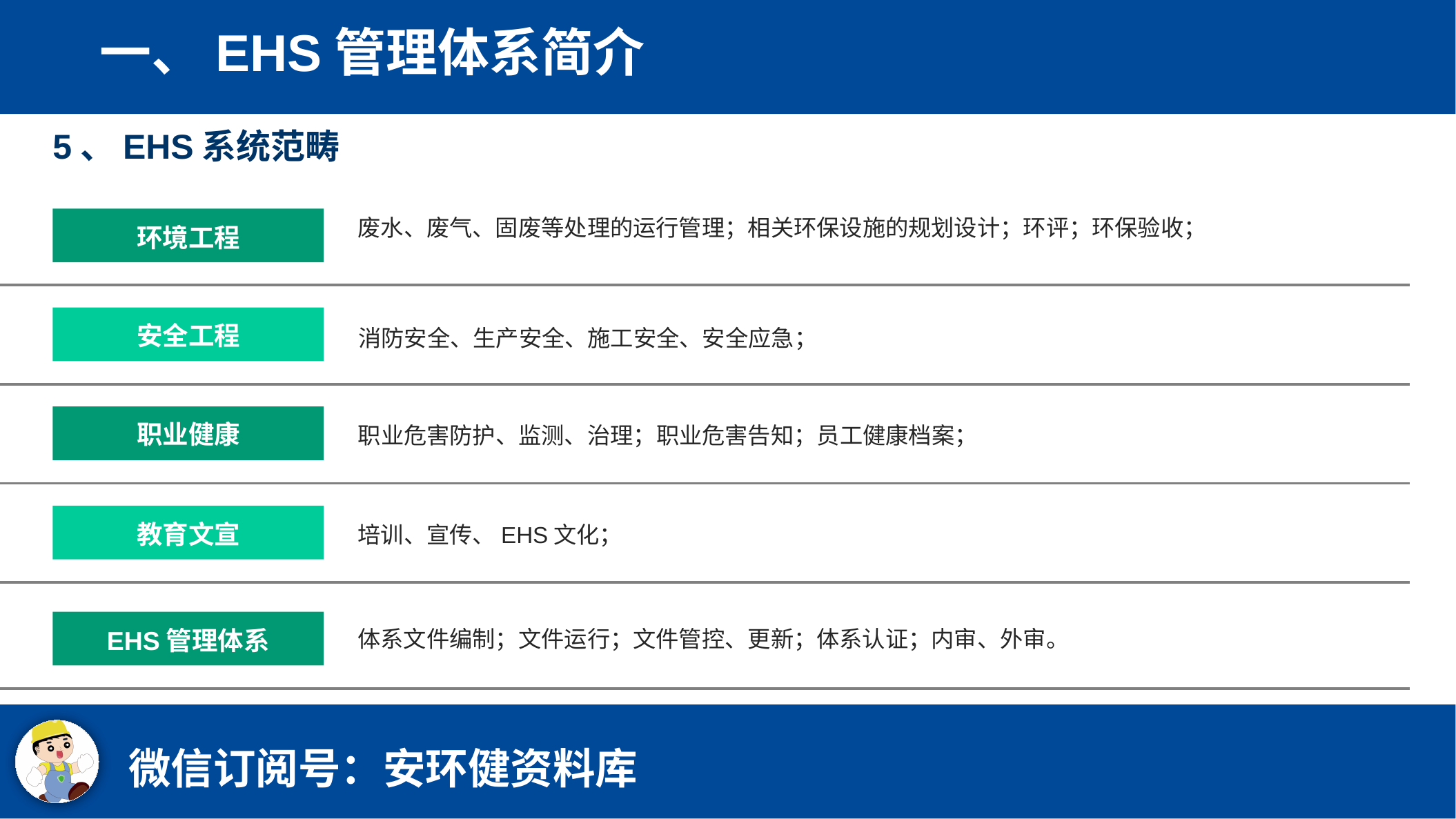

一、EHS管理体系简介
5、EHS系统范畴
废水、废气、固废等处理的运行管理；相关环保设施的规划设计；环评；环保验收；

环境工程

安全工程
消防安全、生产安全、施工安全、安全应急；

职业健康
职业危害防护、监测、治理；职业危害告知；员工健康档案；

教育文宣
培训、宣传、EHS文化；

EHS管理体系
体系文件编制；文件运行；文件管控、更新；体系认证；内审、外审。